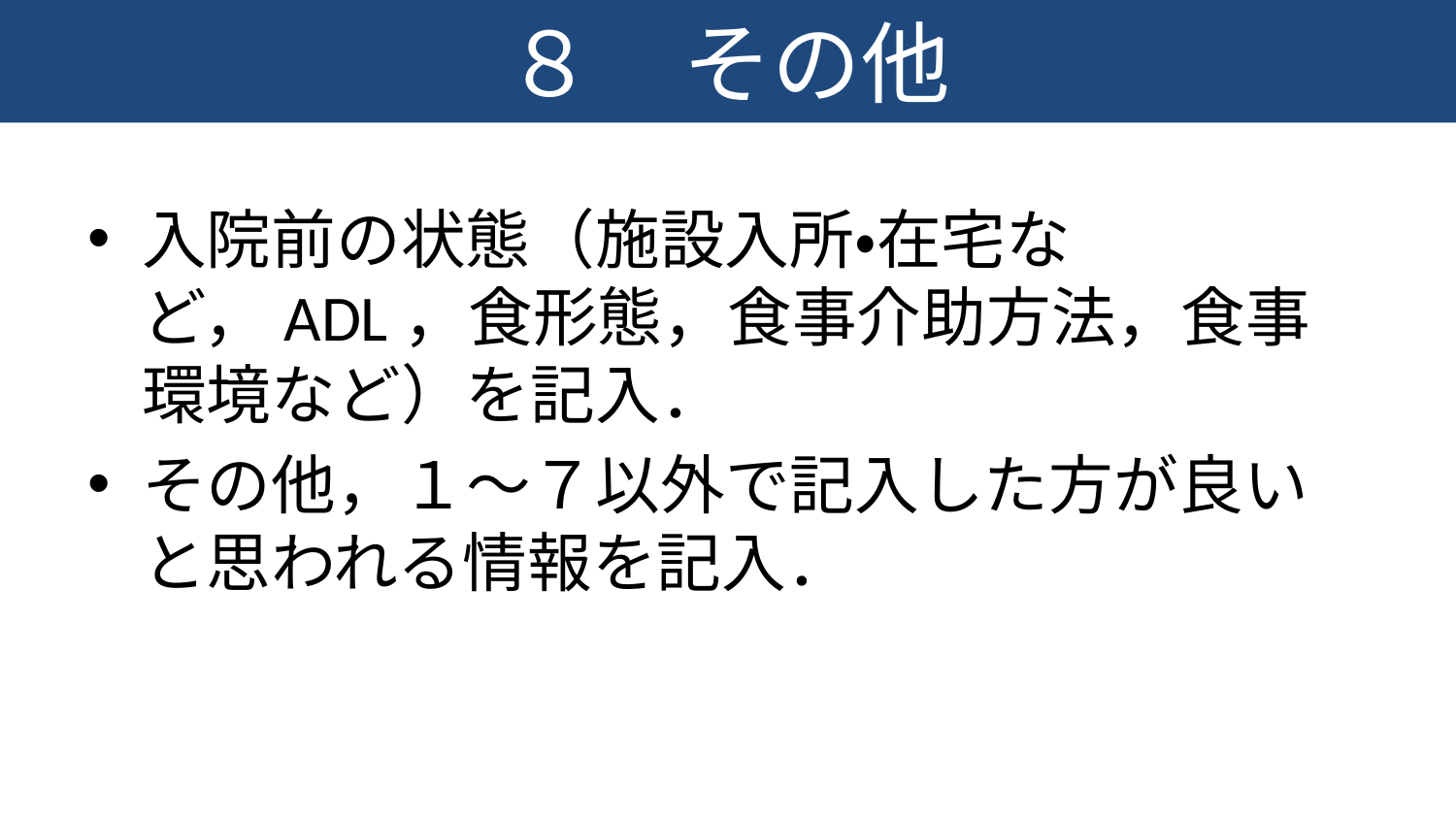

# ８　その他
入院前の状態（施設入所・在宅など，ADL，食形態，食事介助方法，食事環境など）を記入．
その他，１～７以外で記入した方が良いと思われる情報を記入．